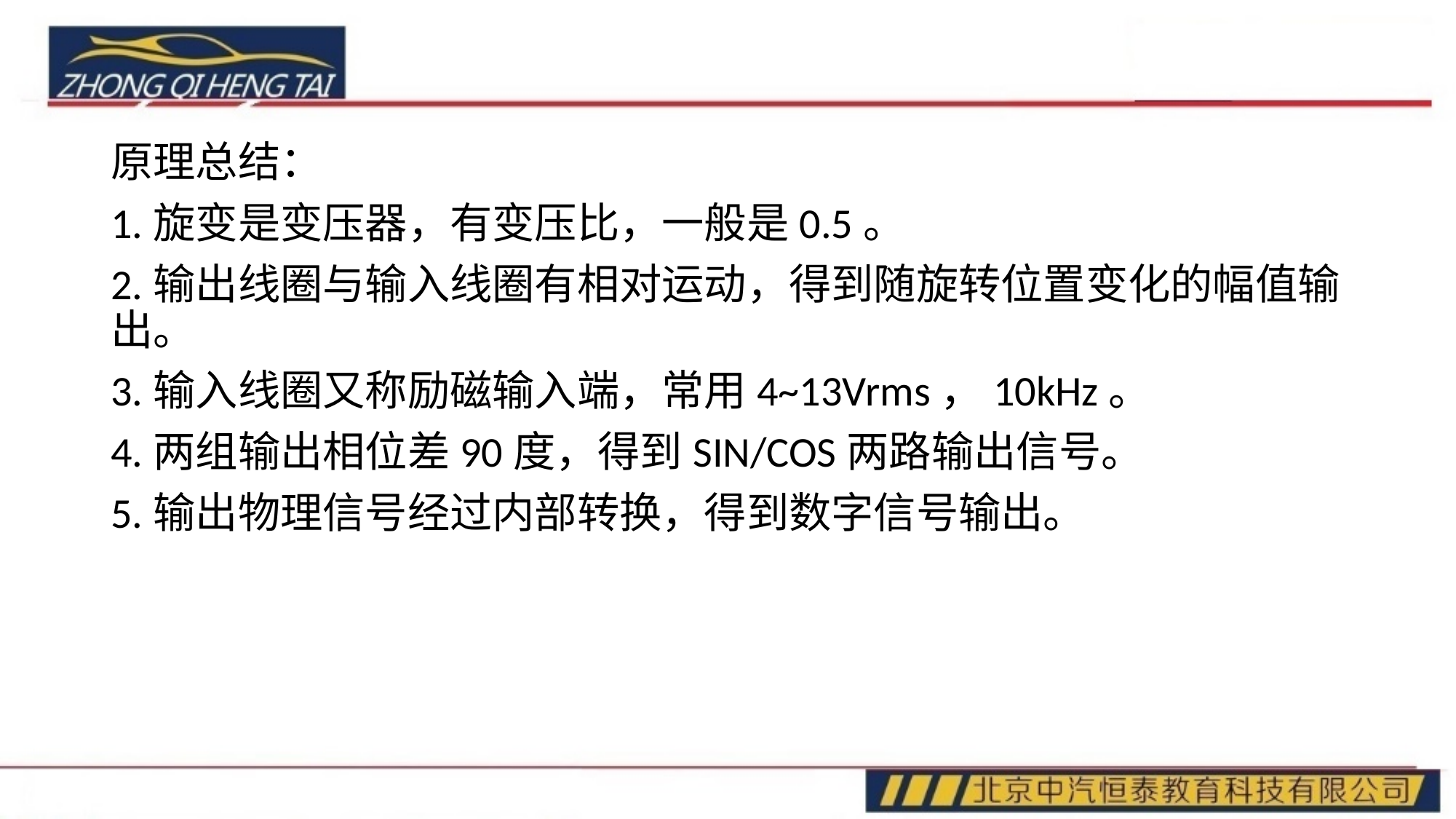

原理总结：
1.旋变是变压器，有变压比，一般是0.5。
2.输出线圈与输入线圈有相对运动，得到随旋转位置变化的幅值输出。
3.输入线圈又称励磁输入端，常用4~13Vrms，10kHz。
4.两组输出相位差90度，得到SIN/COS两路输出信号。
5.输出物理信号经过内部转换，得到数字信号输出。